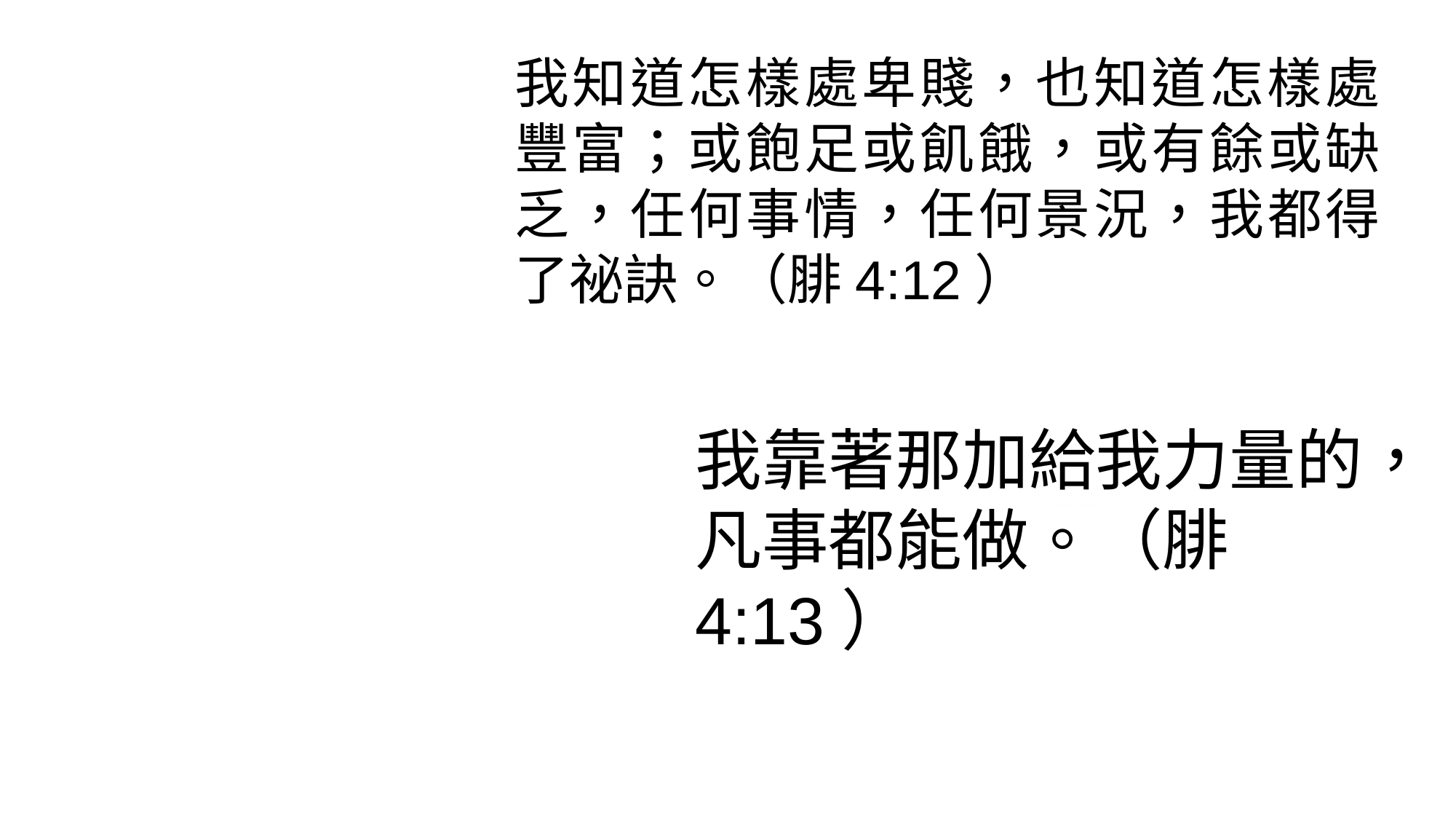

我知道怎樣處卑賤，也知道怎樣處豐富；或飽足或飢餓，或有餘或缺乏，任何事情，任何景況，我都得了祕訣。（腓4:12）
我靠著那加給我力量的，
凡事都能做。（腓4:13）